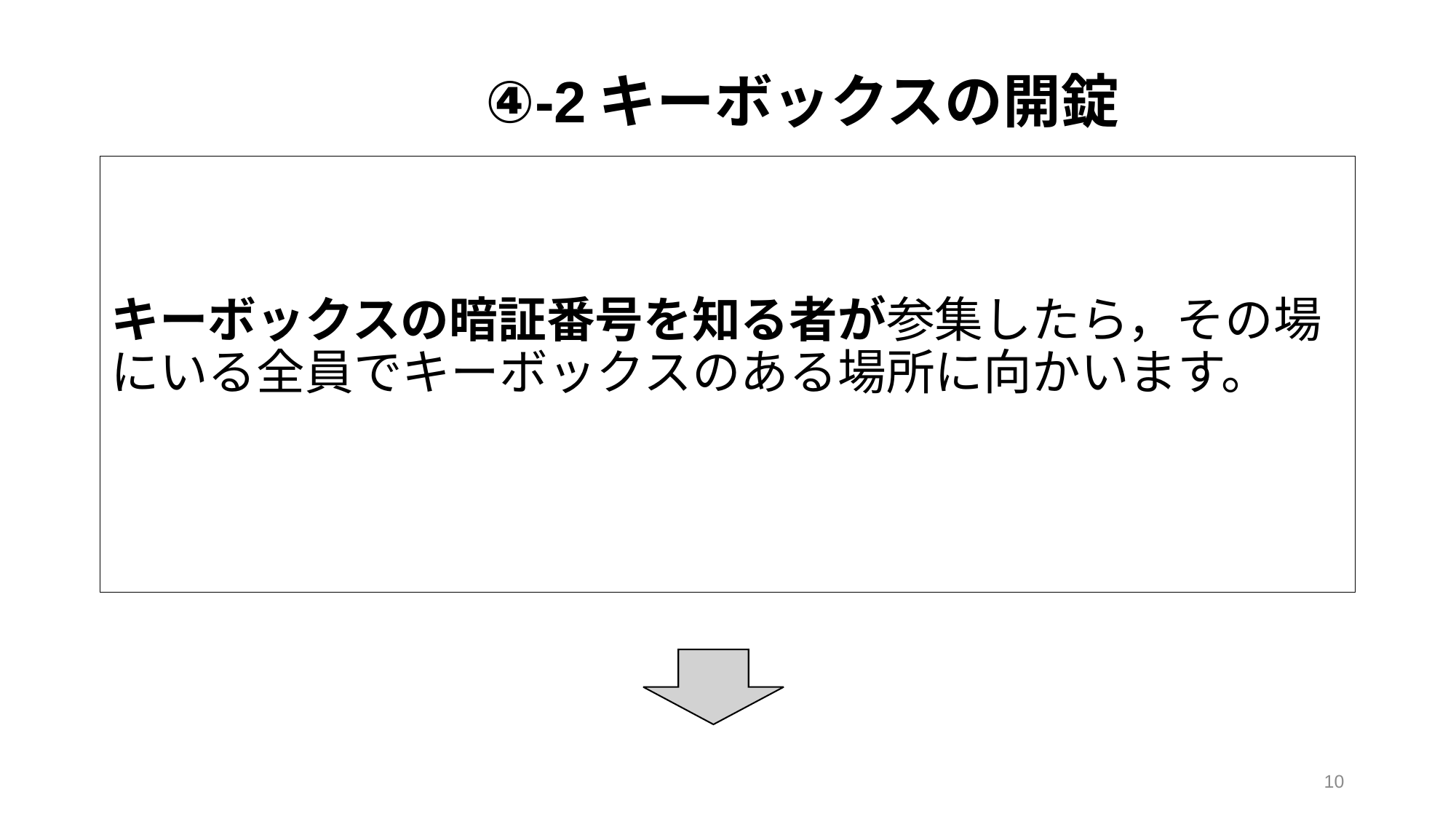

# ④-2キーボックスの開錠
キーボックスの暗証番号を知る者が参集したら，その場にいる全員でキーボックスのある場所に向かいます。

10